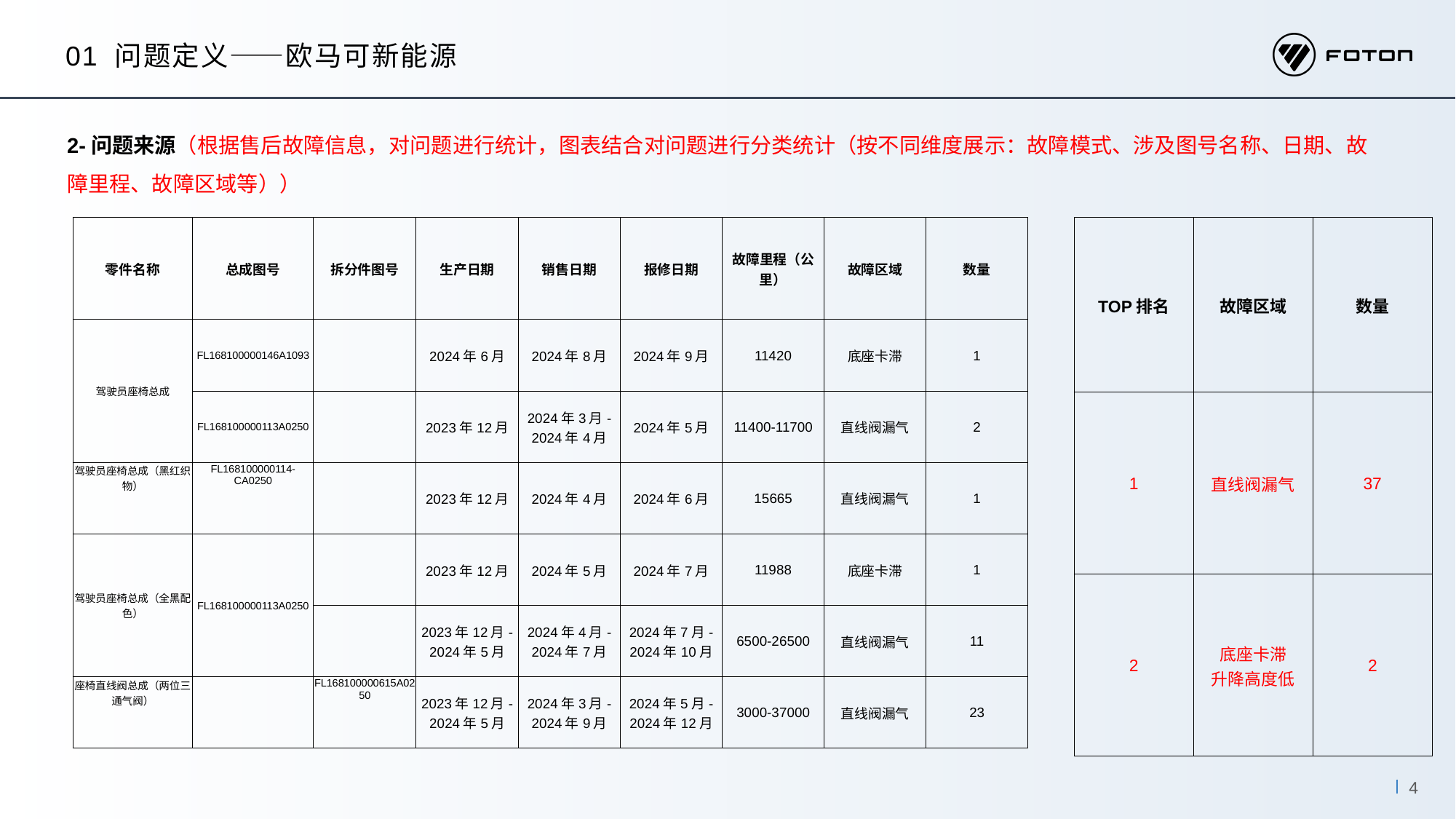

01 问题定义——欧马可新能源
2-问题来源（根据售后故障信息，对问题进行统计，图表结合对问题进行分类统计（按不同维度展示：故障模式、涉及图号名称、日期、故障里程、故障区域等））

| 零件名称 | 总成图号 | 拆分件图号 | 生产日期 | 销售日期 | 报修日期 | 故障里程（公里） | 故障区域 | 数量 |
| --- | --- | --- | --- | --- | --- | --- | --- | --- |
| 驾驶员座椅总成 | FL168100000146A1093 |  | 2024年6月 | 2024年8月 | 2024年9月 | 11420 | 底座卡滞 | 1 |
|  | FL168100000113A0250 |  | 2023年12月 | 2024年3月-2024年4月 | 2024年5月 | 11400-11700 | 直线阀漏气 | 2 |
| 驾驶员座椅总成（黑红织物） | FL168100000114-CA0250 |  | 2023年12月 | 2024年4月 | 2024年6月 | 15665 | 直线阀漏气 | 1 |
| 驾驶员座椅总成（全黑配色） | FL168100000113A0250 |  | 2023年12月 | 2024年5月 | 2024年7月 | 11988 | 底座卡滞 | 1 |
|  |  |  | 2023年12月-2024年5月 | 2024年4月-2024年7月 | 2024年7月-2024年10月 | 6500-26500 | 直线阀漏气 | 11 |
| 座椅直线阀总成（两位三通气阀） |  | FL168100000615A0250 | 2023年12月-2024年5月 | 2024年3月-2024年9月 | 2024年5月-2024年12月 | 3000-37000 | 直线阀漏气 | 23 |
| TOP排名 | 故障区域 | 数量 |
| --- | --- | --- |
| 1 | 直线阀漏气 | 37 |
| 2 | 底座卡滞 升降高度低 | 2 |